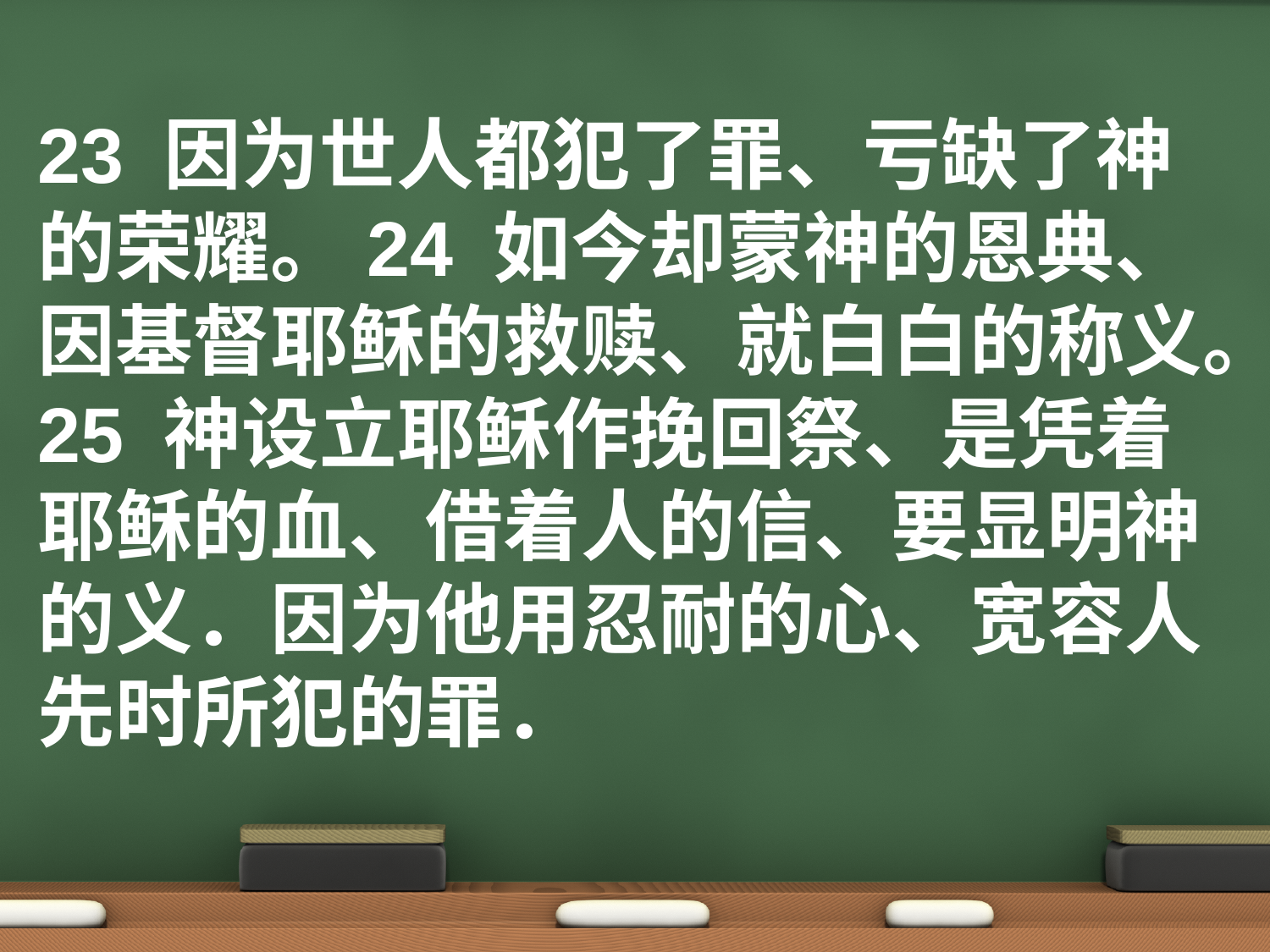

23 因为世人都犯了罪、亏缺了神的荣耀。24 如今却蒙神的恩典、因基督耶稣的救赎、就白白的称义。25 神设立耶稣作挽回祭、是凭着耶稣的血、借着人的信、要显明神的义．因为他用忍耐的心、宽容人先时所犯的罪．